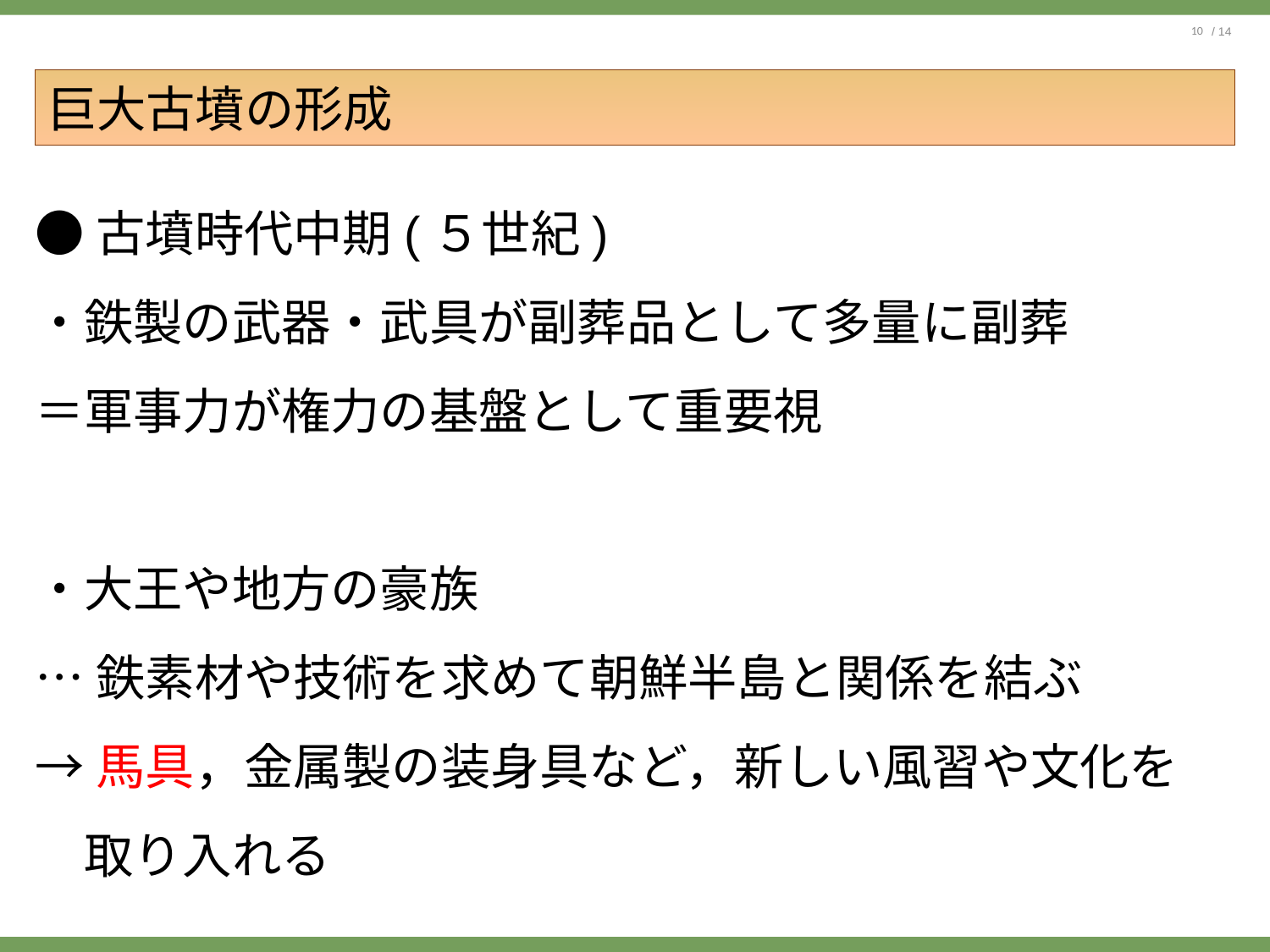

# 巨大古墳の形成
●古墳時代中期(５世紀)
・鉄製の武器・武具が副葬品として多量に副葬
＝軍事力が権力の基盤として重要視

・大王や地方の豪族
…鉄素材や技術を求めて朝鮮半島と関係を結ぶ
→馬具，金属製の装身具など，新しい風習や文化を
　取り入れる